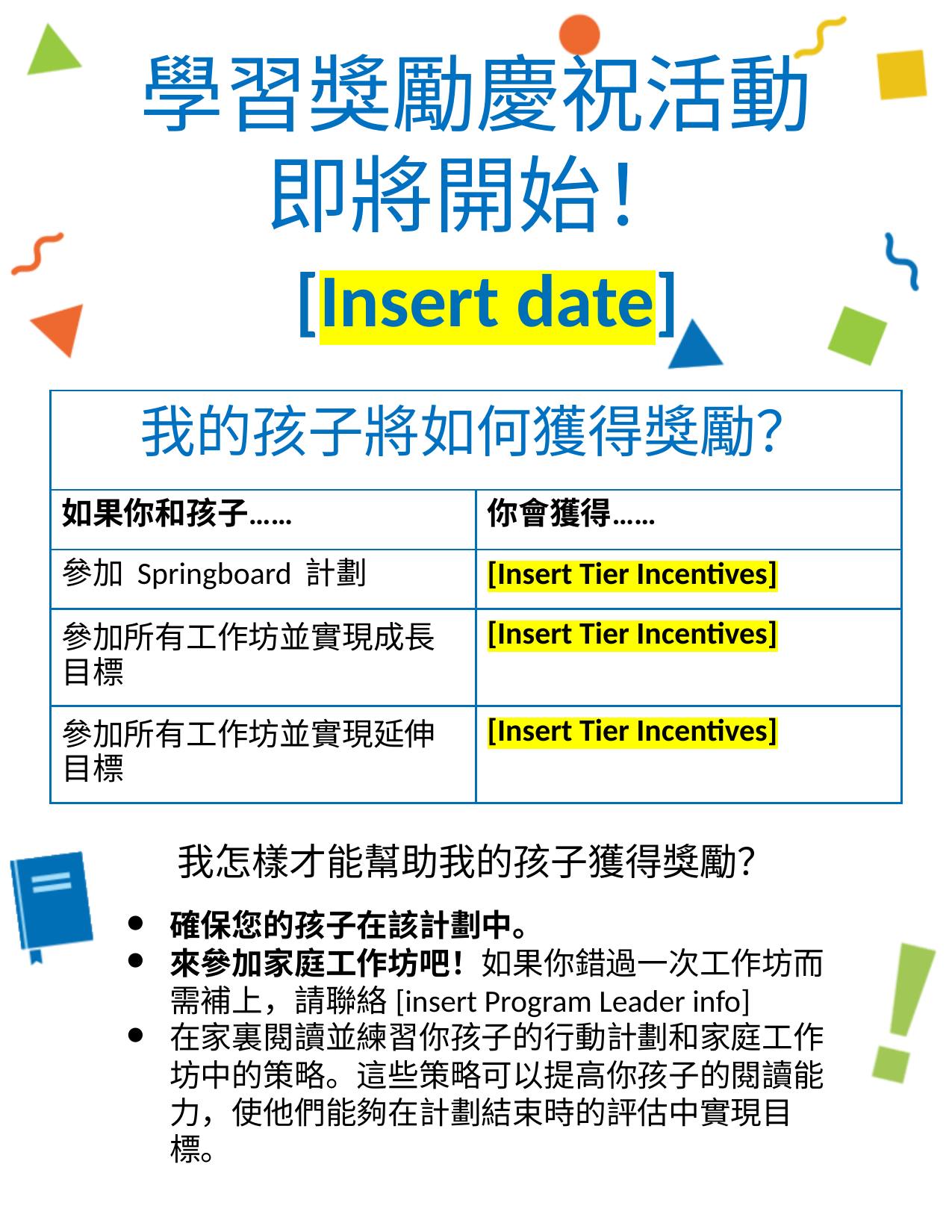

學習獎勵慶祝活動即將開始！
 [Insert date]
| 我的孩子將如何獲得獎勵？ |  |
| --- | --- |
| 如果你和孩子…… | 你會獲得…… |
| 參加 Springboard 計劃 | [Insert Tier Incentives] |
| 參加所有工作坊並實現成長目標 | [Insert Tier Incentives] |
| 參加所有工作坊並實現延伸目標 | [Insert Tier Incentives] |
我怎樣才能幫助我的孩子獲得獎勵？
確保您的孩子在該計劃中。
來參加家庭工作坊吧！如果你錯過一次工作坊而需補上，請聯絡[insert Program Leader info]
在家裏閱讀並練習你孩子的行動計劃和家庭工作坊中的策略。這些策略可以提高你孩子的閱讀能力，使他們能夠在計劃結束時的評估中實現目標。